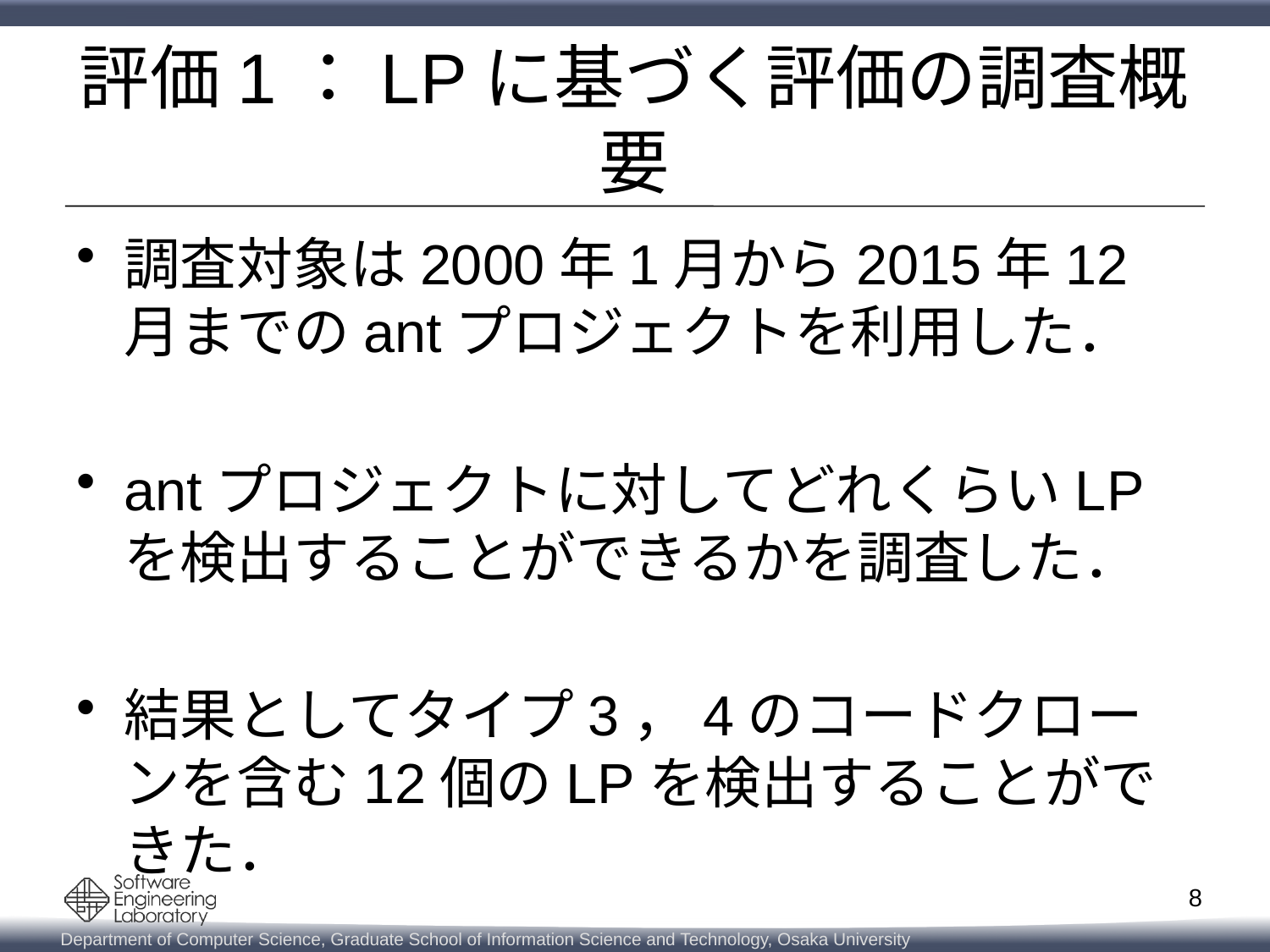

# 評価1：LPに基づく評価の調査概要
調査対象は2000年1月から2015年12月までのantプロジェクトを利用した．

antプロジェクトに対してどれくらいLPを検出することができるかを調査した．

結果としてタイプ3，4のコードクローンを含む12個のLPを検出することができた．

8